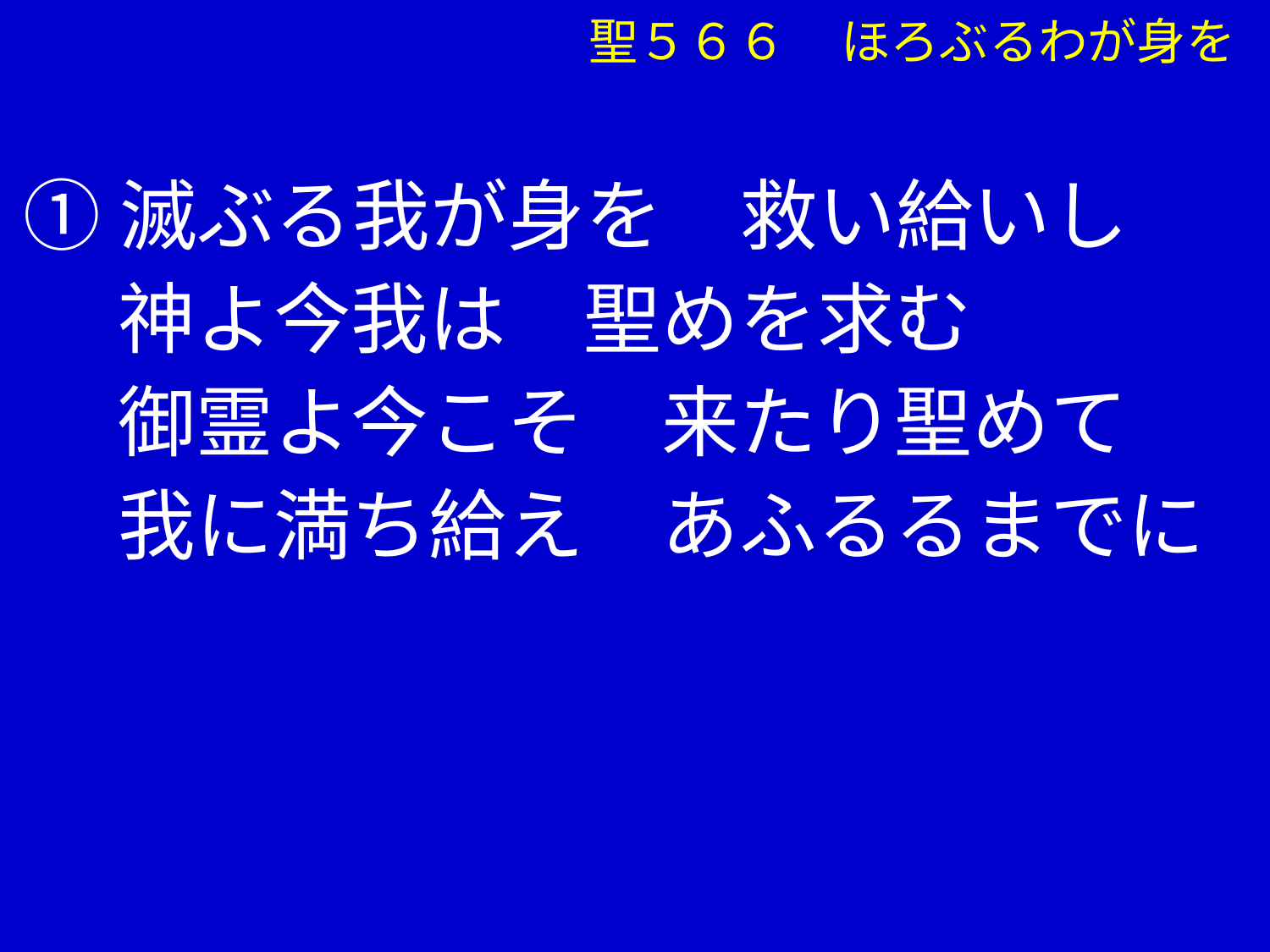

聖５６６     ほろぶるわが身を
①滅ぶる我が身を　救い給いし
　 神よ今我は　聖めを求む
　 御霊よ今こそ　来たり聖めて
　 我に満ち給え　あふるるまでに